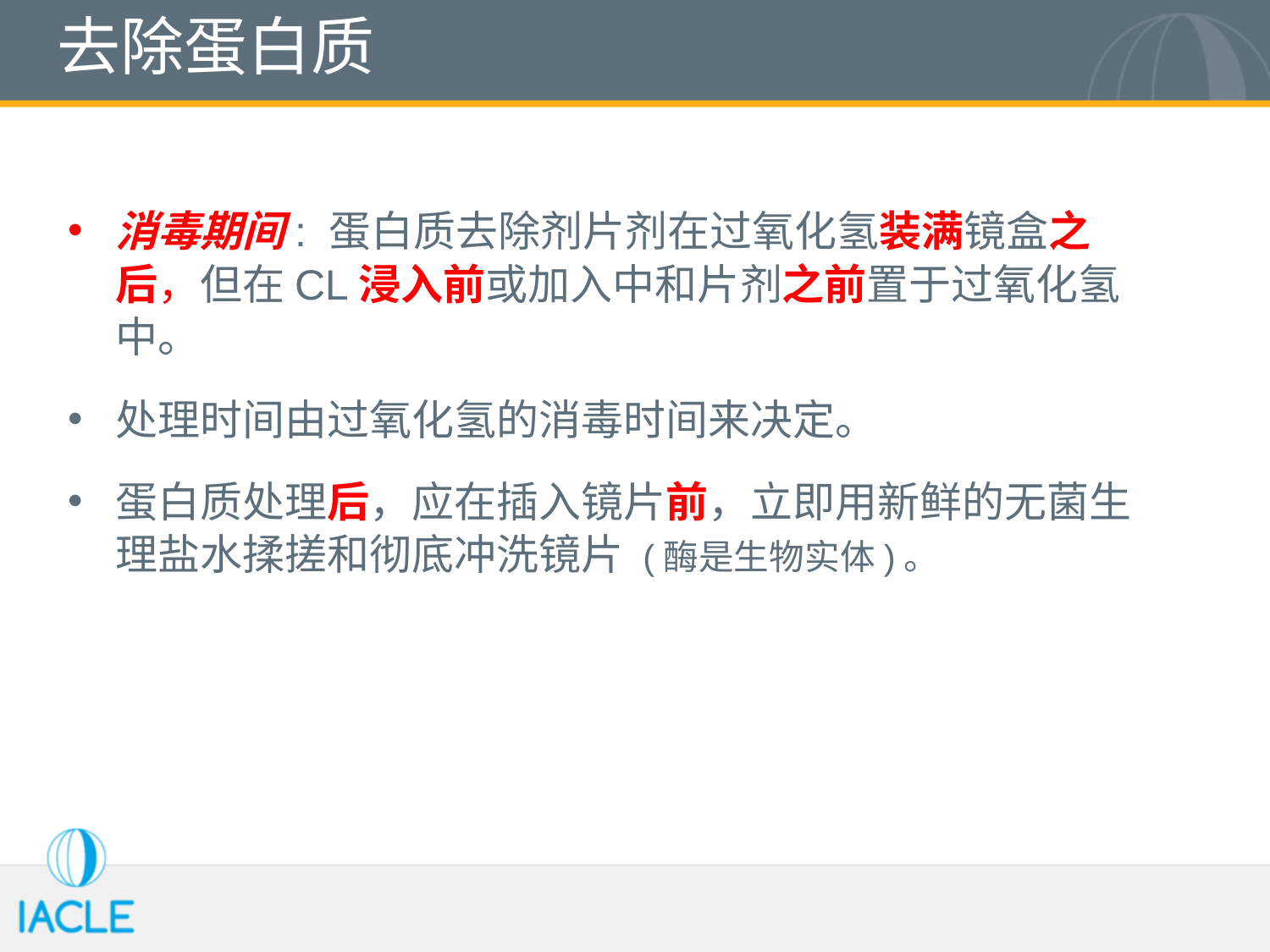

# 去除蛋白质
消毒期间: 蛋白质去除剂片剂在过氧化氢装满镜盒之后，但在CL浸入前或加入中和片剂之前置于过氧化氢中。
处理时间由过氧化氢的消毒时间来决定。
蛋白质处理后，应在插入镜片前，立即用新鲜的无菌生理盐水揉搓和彻底冲洗镜片 (酶是生物实体)。